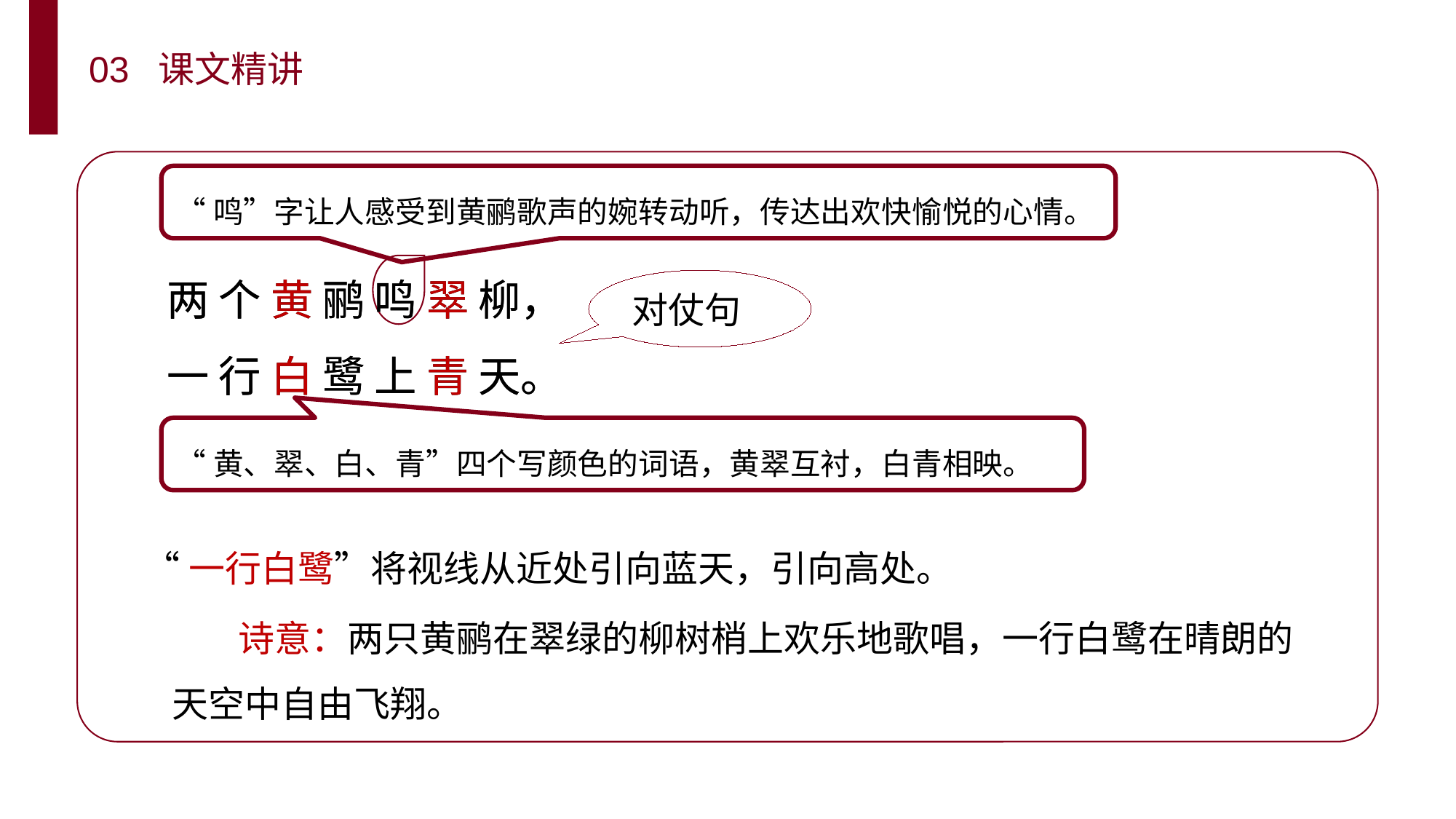

03  课文精讲
“鸣”字让人感受到黄鹂歌声的婉转动听，传达出欢快愉悦的心情。
两 个 黄 鹂 鸣 翠 柳，
一 行 白 鹭 上 青 天。
两 个 黄 鹂 鸣 翠 柳，
一 行 白 鹭 上 青 天。

对仗句
“黄、翠、白、青”四个写颜色的词语，黄翠互衬，白青相映。
“一行白鹭”将视线从近处引向蓝天，引向高处。
       诗意：两只黄鹂在翠绿的柳树梢上欢乐地歌唱，一行白鹭在晴朗的天空中自由飞翔。